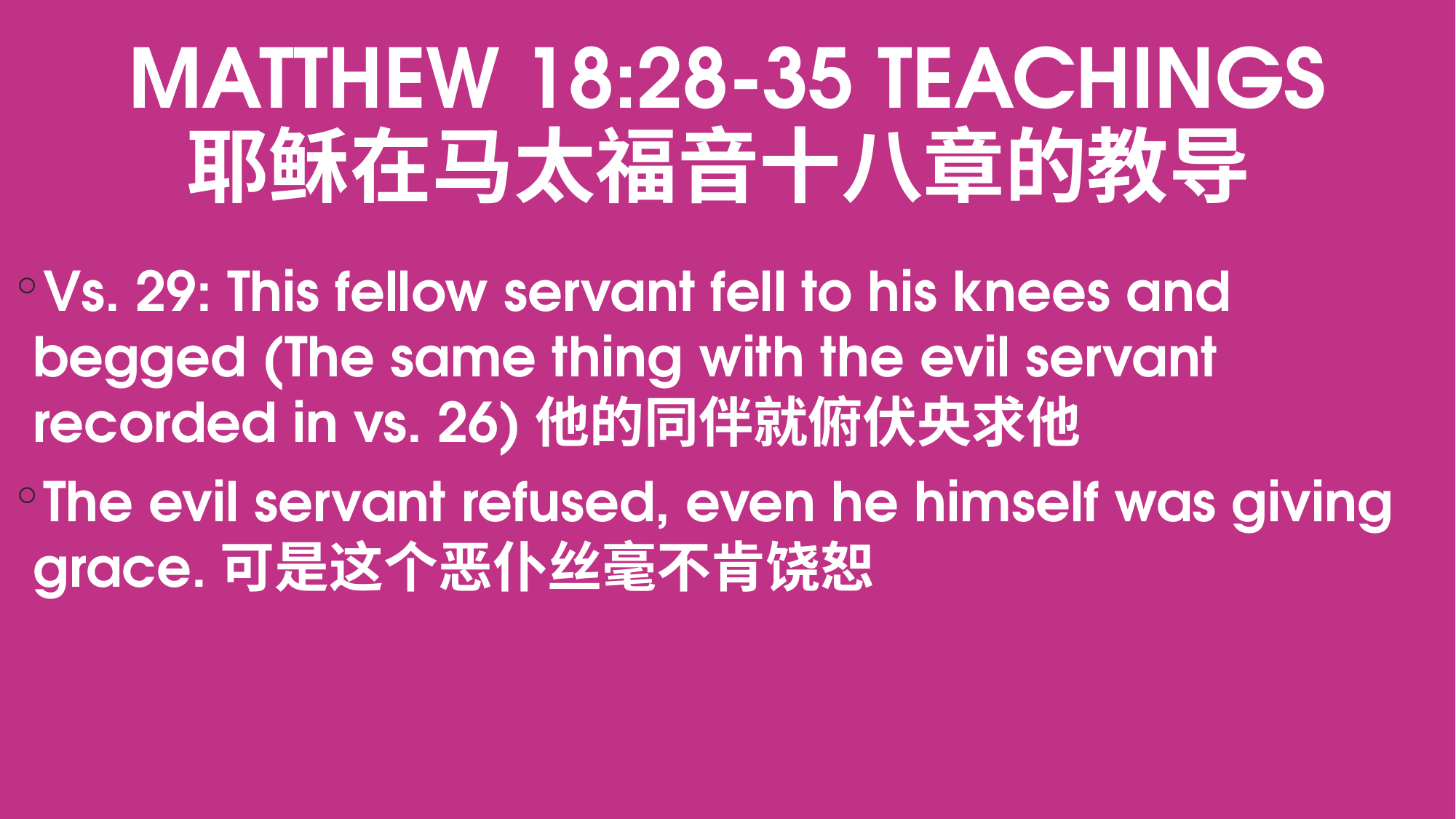

# MATTHEW 18:28-35 TEACHINGS 耶稣在马太福音十八章的教导
Vs. 29: This fellow servant fell to his knees and begged (The same thing with the evil servant recorded in vs. 26)他的同伴就俯伏央求他
The evil servant refused, even he himself was giving grace.可是这个恶仆丝毫不肯饶恕